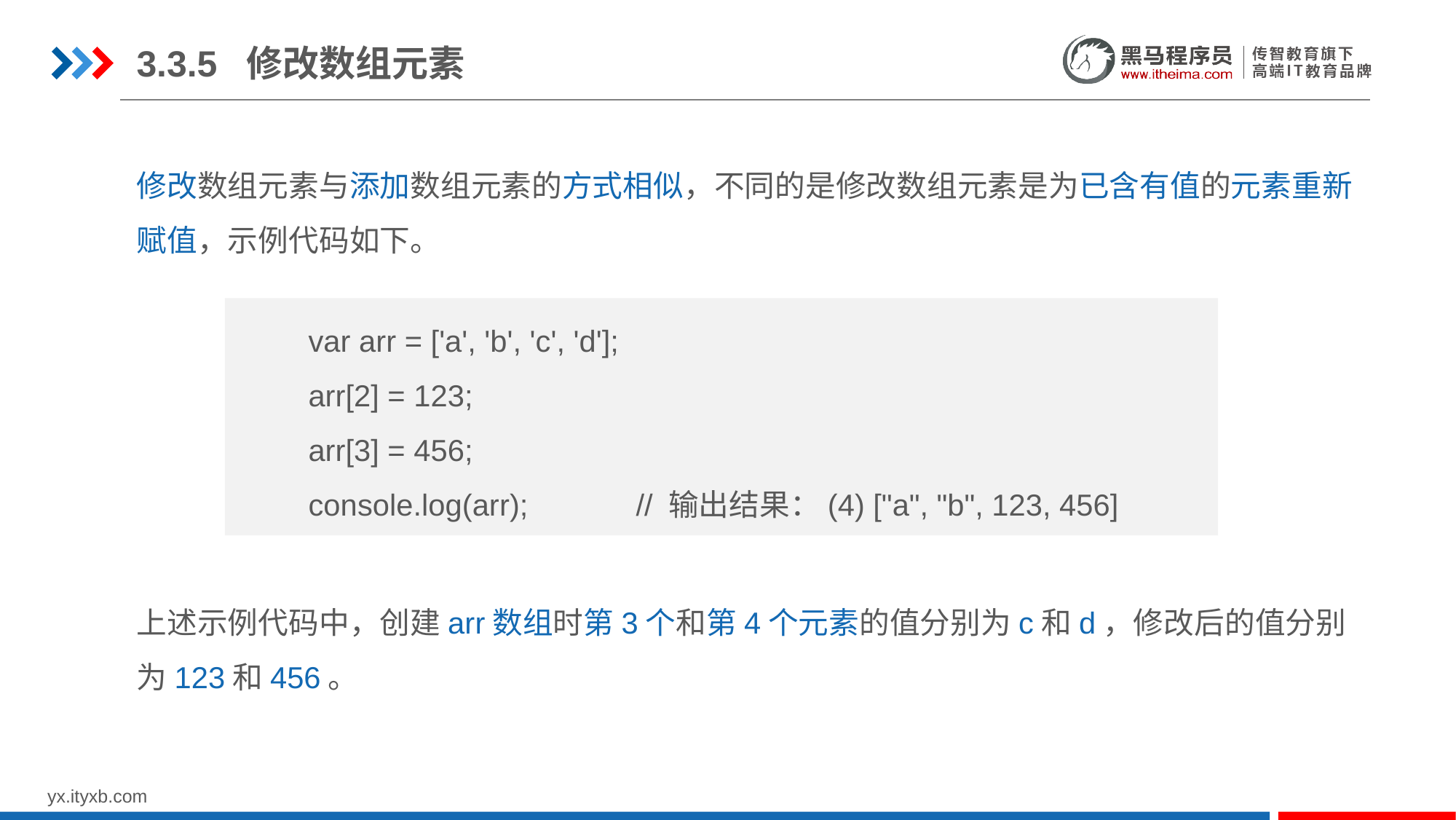

3.3.5  修改数组元素
修改数组元素与添加数组元素的方式相似，不同的是修改数组元素是为已含有值的元素重新赋值，示例代码如下。

上述示例代码中，创建arr数组时第3个和第4个元素的值分别为c和d，修改后的值分别为123和456。
var arr = ['a', 'b', 'c', 'd'];
arr[2] = 123;
arr[3] = 456;
console.log(arr);	// 输出结果：(4) ["a", "b", 123, 456]